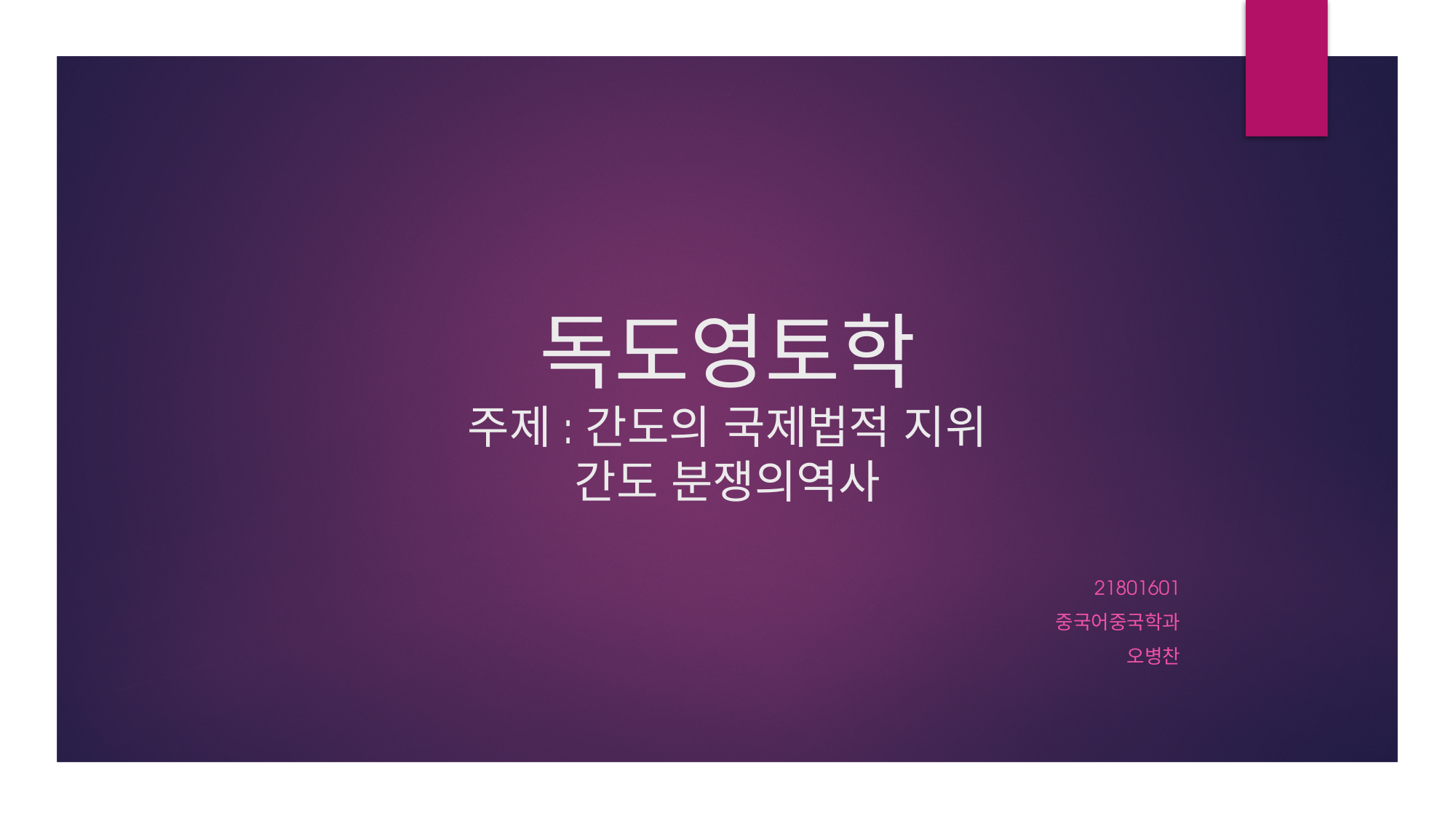

# 독도영토학 주제:간도의 국제법적 지위 간도 분쟁의역사
21801601
중국어중국학과
오병찬